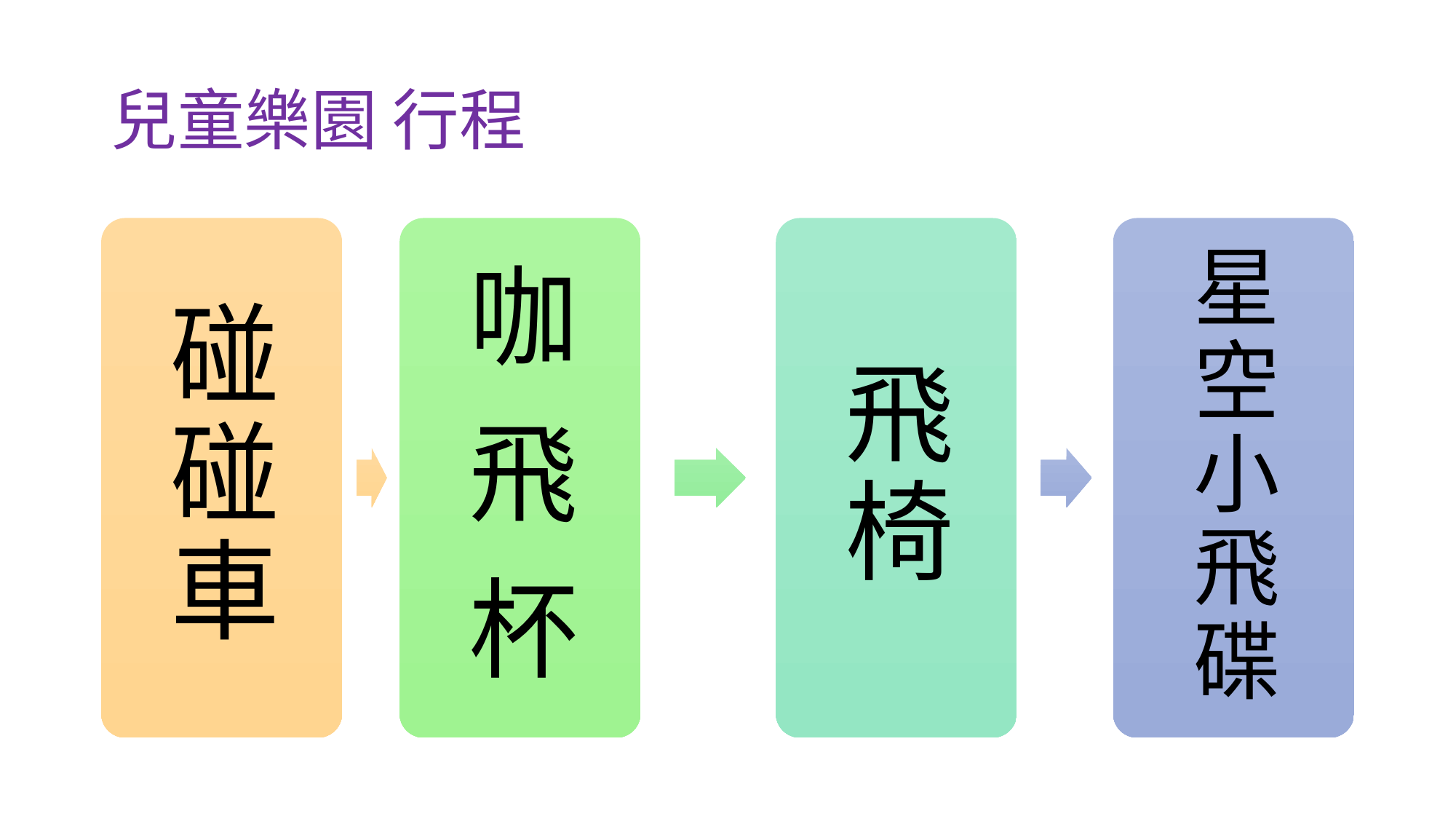

# 兒童樂園 行程
碰碰車

咖
飛
杯

飛椅

星空小飛碟